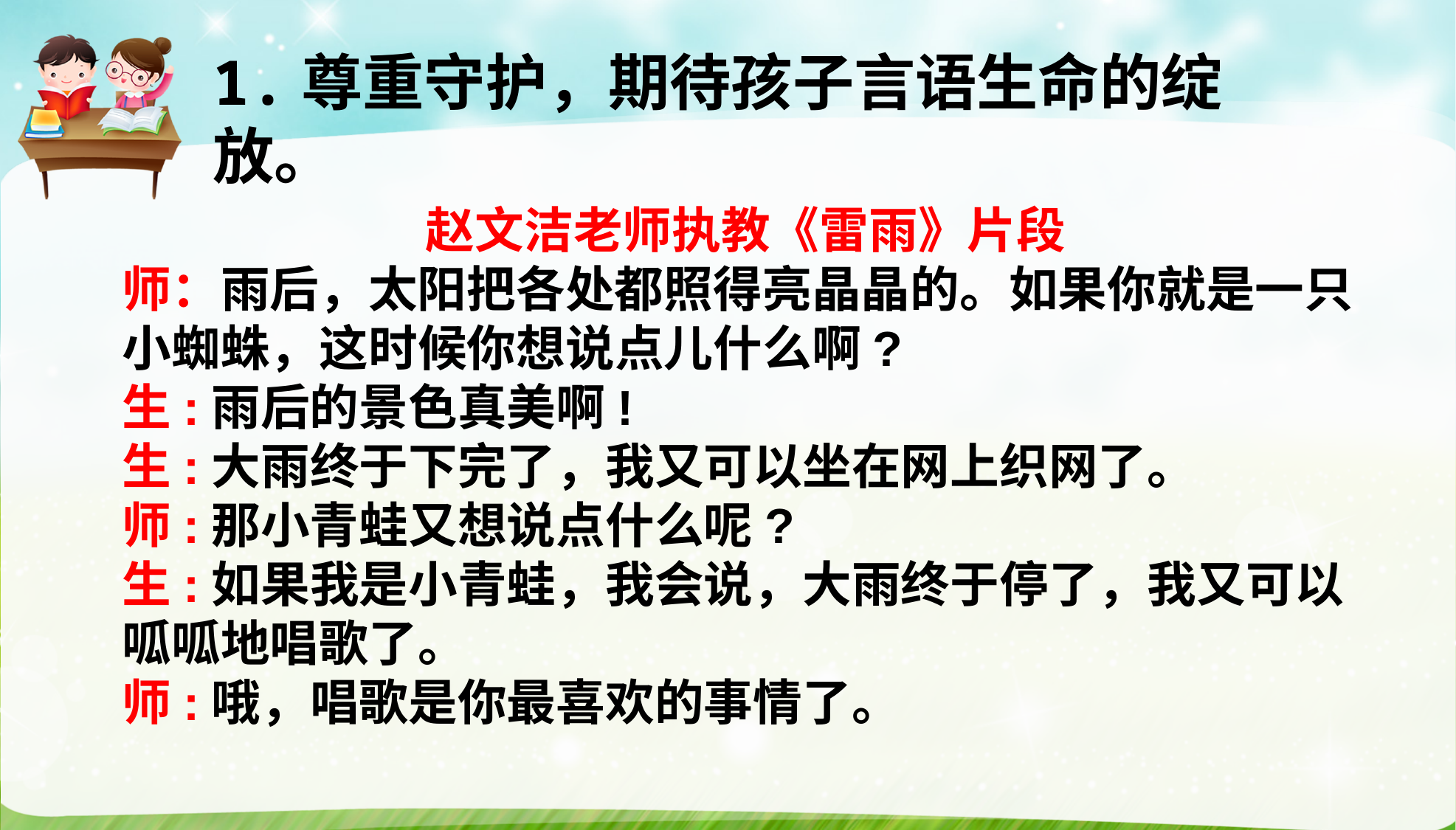

1.尊重守护，期待孩子言语生命的绽放。
赵文洁老师执教《雷雨》片段
师：雨后，太阳把各处都照得亮晶晶的。如果你就是一只小蜘蛛，这时候你想说点儿什么啊?
生:雨后的景色真美啊!
生:大雨终于下完了，我又可以坐在网上织网了。
师:那小青蛙又想说点什么呢?
生:如果我是小青蛙，我会说，大雨终于停了，我又可以呱呱地唱歌了。
师:哦，唱歌是你最喜欢的事情了。